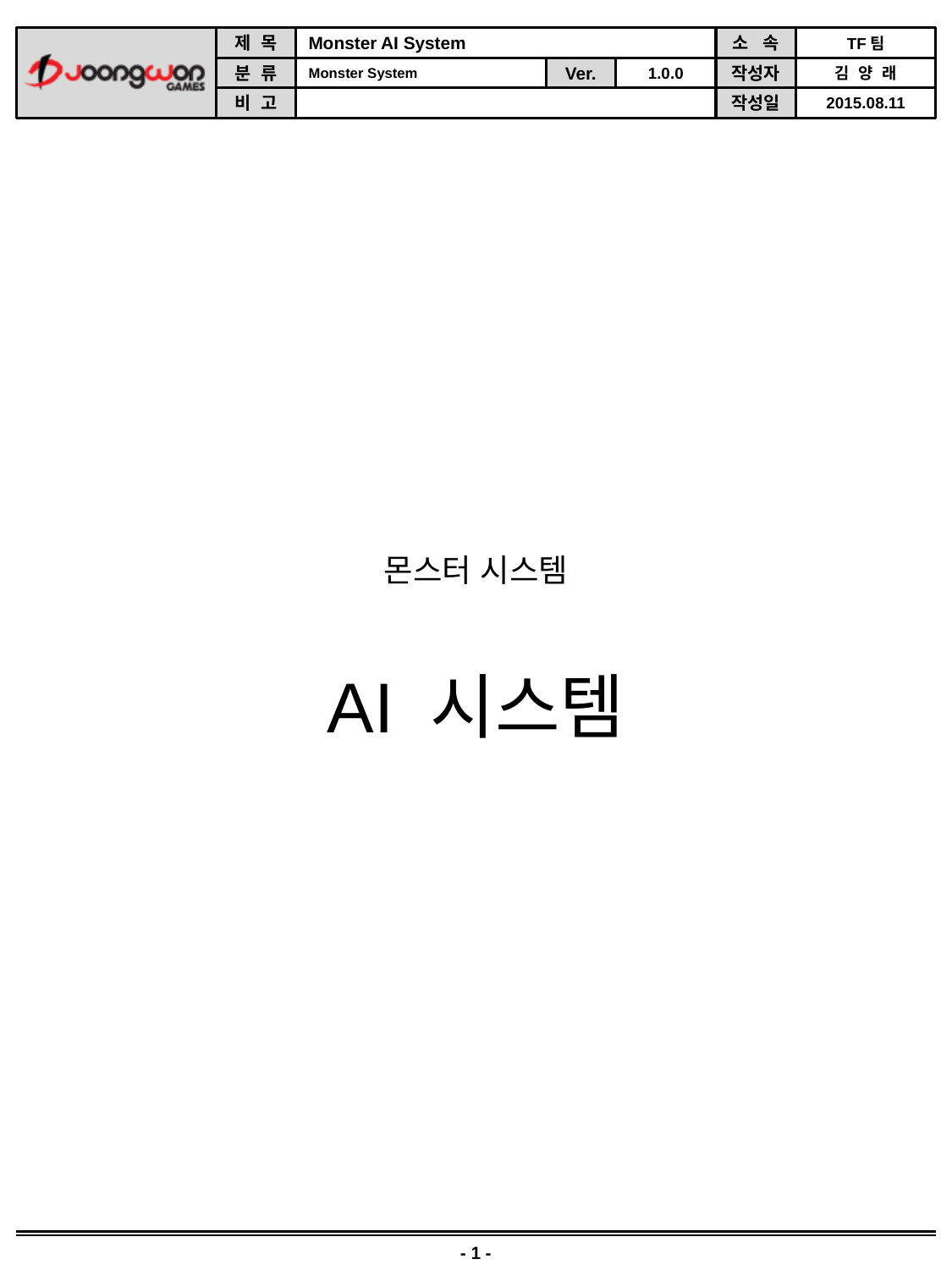

몬스터 시스템

AI 시스템
- 1 -